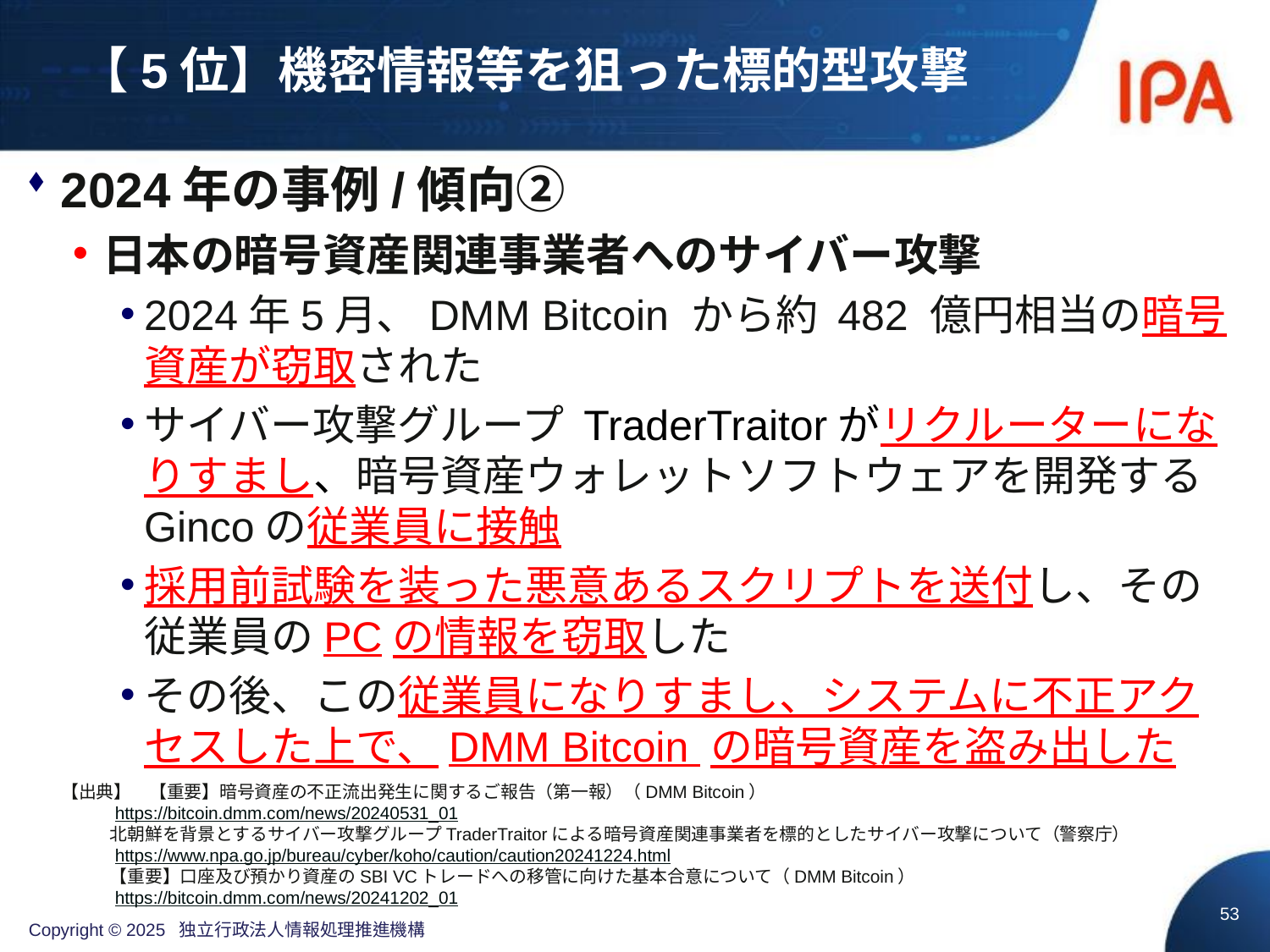

# 【5位】機密情報等を狙った標的型攻撃
2024年の事例/傾向②
日本の暗号資産関連事業者へのサイバー攻撃
2024年5月、DMM Bitcoin から約 482 億円相当の暗号資産が窃取された
サイバー攻撃グループ TraderTraitorがリクルーターになりすまし、暗号資産ウォレットソフトウェアを開発するGincoの従業員に接触
採用前試験を装った悪意あるスクリプトを送付し、その従業員のPCの情報を窃取した
その後、この従業員になりすまし、システムに不正アクセスした上で、DMM Bitcoin の暗号資産を盗み出した
【出典】　【重要】暗号資産の不正流出発生に関するご報告（第一報）（DMM Bitcoin）
           https://bitcoin.dmm.com/news/20240531_01
           北朝鮮を背景とするサイバー攻撃グループTraderTraitorによる暗号資産関連事業者を標的としたサイバー攻撃について（警察庁）
           https://www.npa.go.jp/bureau/cyber/koho/caution/caution20241224.html
           【重要】口座及び預かり資産のSBI VCトレードへの移管に向けた基本合意について（DMM Bitcoin）
           https://bitcoin.dmm.com/news/20241202_01
53
Copyright © 2025  独立行政法人情報処理推進機構